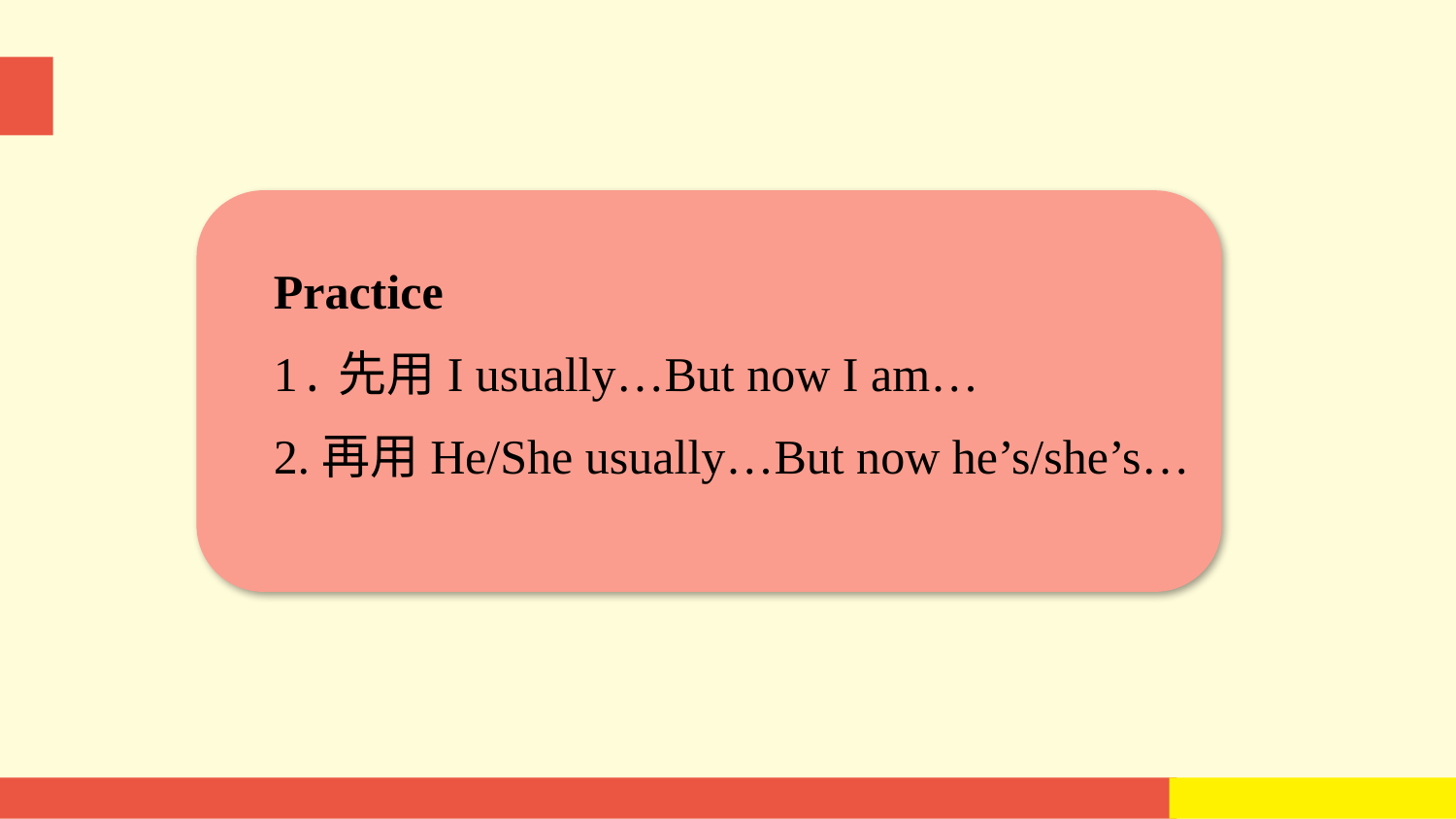

Practice
1.先用I usually…But now I am…
2.再用He/She usually…But now he’s/she’s…